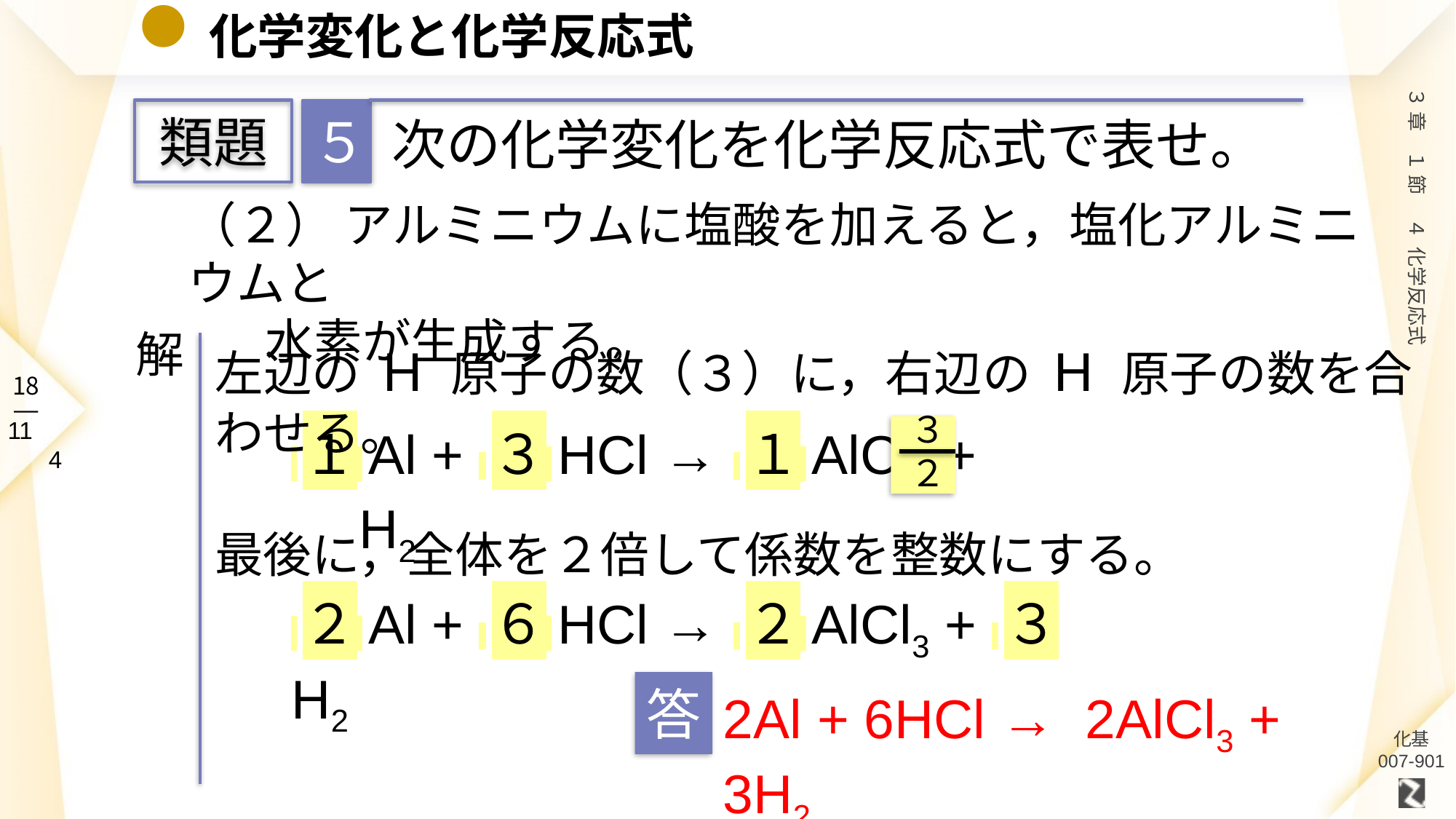

# 化学変化と化学反応式
５
類題
次の化学変化を化学反応式で表せ。
（２） アルミニウムに塩酸を加えると，塩化アルミニウムと
      水素が生成する。
解
左辺の H 原子の数（３）に，右辺の H 原子の数を合わせる。
３
２

 １ Al +  ３ HCl →  １ AlCl3 + 　　H2
最後に，全体を２倍して係数を整数にする。
 ２ Al +  ６ HCl →  ２ AlCl3 +  ３ H2
答
2Al + 6HCl →  2AlCl3 + 3H2